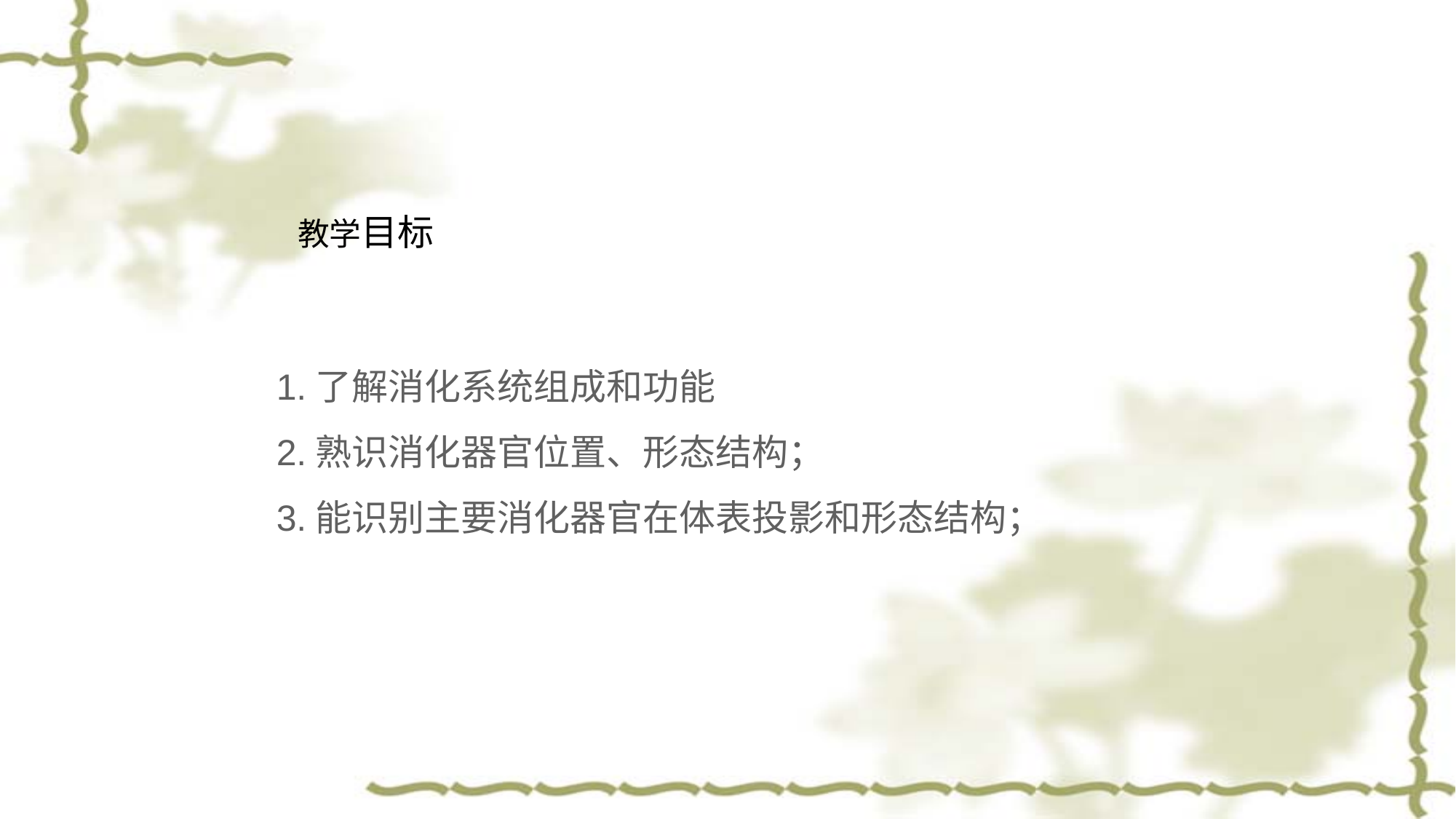

教学目标
1.了解消化系统组成和功能
2.熟识消化器官位置、形态结构；
3.能识别主要消化器官在体表投影和形态结构；